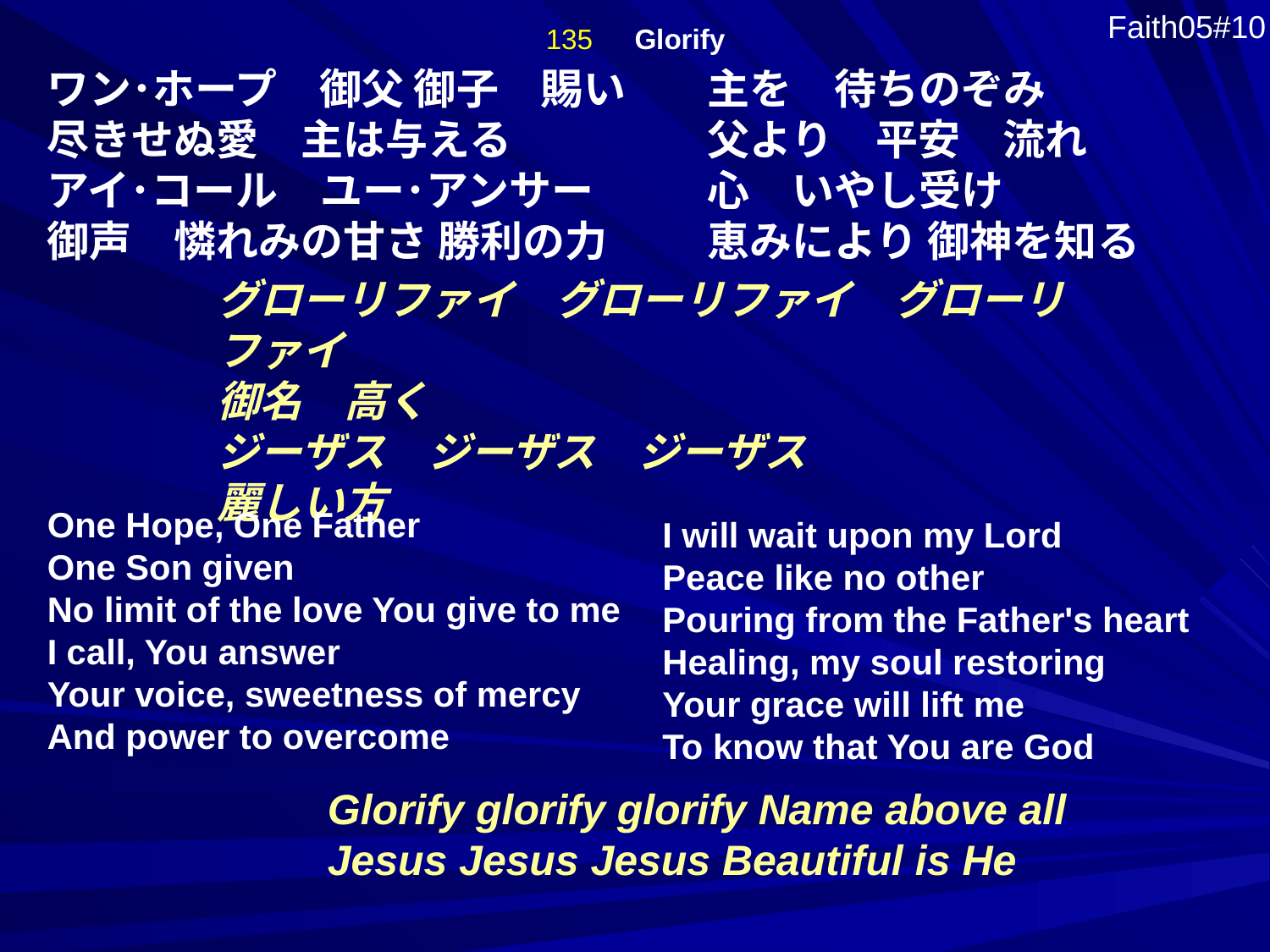

135　Glorify
Faith05#10
ワン･ホープ　御父 御子　賜い
尽きせぬ愛　主は与える
アイ･コール　ユー･アンサー
御声　憐れみの甘さ 勝利の力
主を　待ちのぞみ
父より　平安　流れ
心　いやし受け
恵みにより 御神を知る

グローリファイ　グローリファイ　グローリファイ
御名　高く
ジーザス　ジーザス　ジーザス
麗しい方

One Hope, One Father
One Son given
No limit of the love You give to me
I call, You answer
Your voice, sweetness of mercy
And power to overcome
I will wait upon my Lord
Peace like no other
Pouring from the Father's heart
Healing, my soul restoring
Your grace will lift me
To know that You are God
Glorify glorify glorify Name above all
Jesus Jesus Jesus Beautiful is He